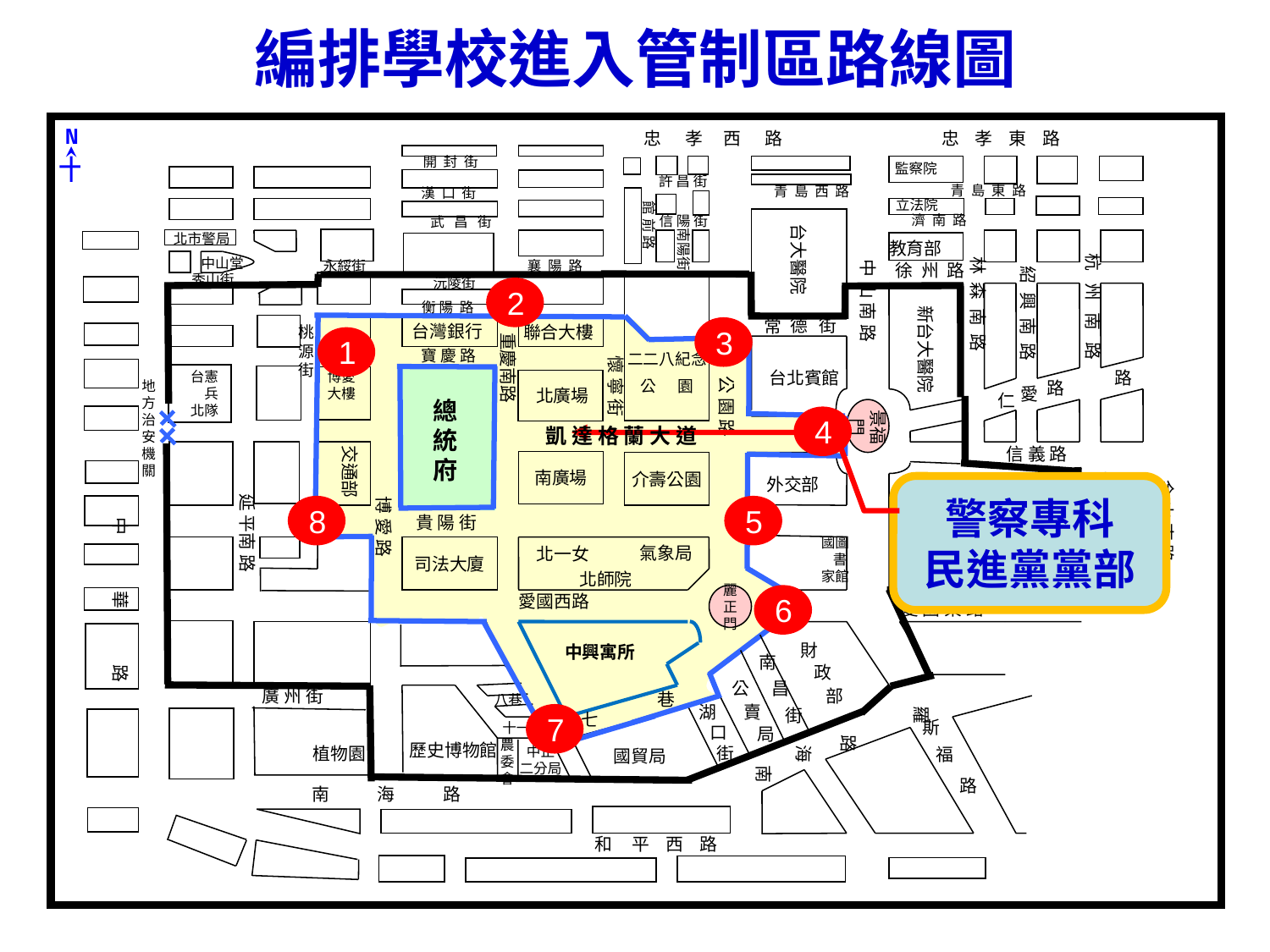

編排學校進入管制區路線圖

N
忠      孝     西      路
忠    孝    東    路

開  封  街

監察院

許 昌 街

青  島  東  路
青  島  西  路
漢  口  街

館 前 路
立法院

濟  南  路
信 陽 街
武   昌   街

南陽街
台大醫院
杭   州   南   路
北市警局

教育部

中 山 南 路
林  森  南  路

紹  興  南  路
永綏街
襄  陽  路

徐  州  路

中山堂
秀山街
沅陵街

2

衡 陽  路

桃
源
街
新台大醫院

重慶南路
德
街
常

台灣銀行

聯合大樓

3

1

懷 寧 街

寶 慶 路
二二八紀念
公      園
公 園 路

路
台北賓館
博愛
大樓
台憲
    兵
北隊

路

地方治安機關
愛

仁

北廣場

景福門
總
統
府

4

凱 達 格 蘭 大 道

信 義 路
交通部

南廣場
介壽公園

金 山 南 路

延 平南 路

博 愛 路

外交部
警察專科
民進黨黨部
中              華              路

8
5
中正紀念堂

貴 陽 街

國圖
  書
家館

司法大廈

氣象局

北一女

北師院
麗
正
門
6

愛國西路
愛 國 東 路

財

中興寓所

南

政

公
昌

部

廣 州 街

巷
八巷

羅
賣

街

7

湖

七

局
斯

十一巷
口

路

歷史博物館

福
海

植物園
中正
二分局
國貿局
街
農
委
會

南

路

南            海            路

和     平    西    路